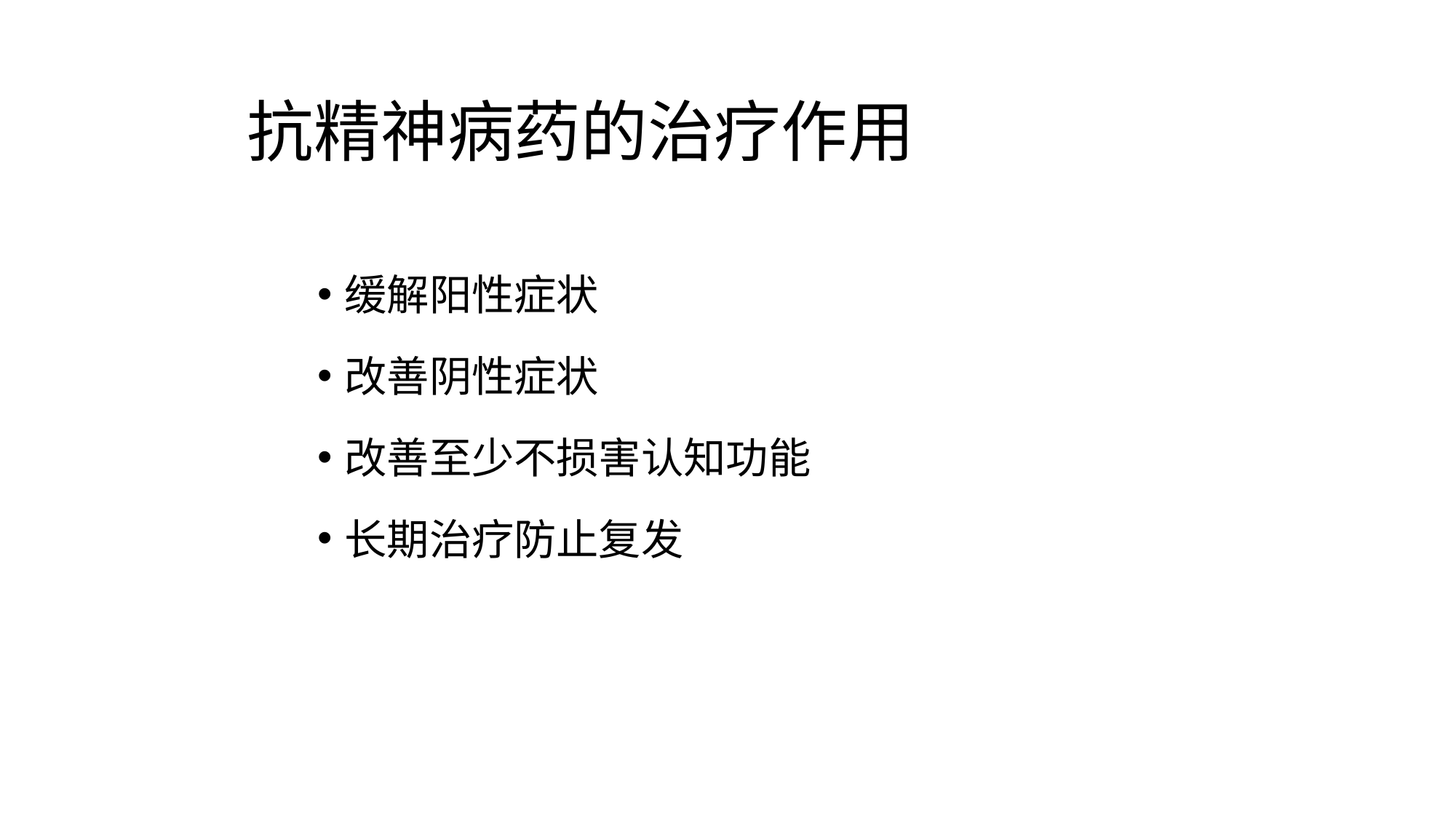

# 抗精神病药的治疗作用
缓解阳性症状
改善阴性症状
改善至少不损害认知功能
长期治疗防止复发
28